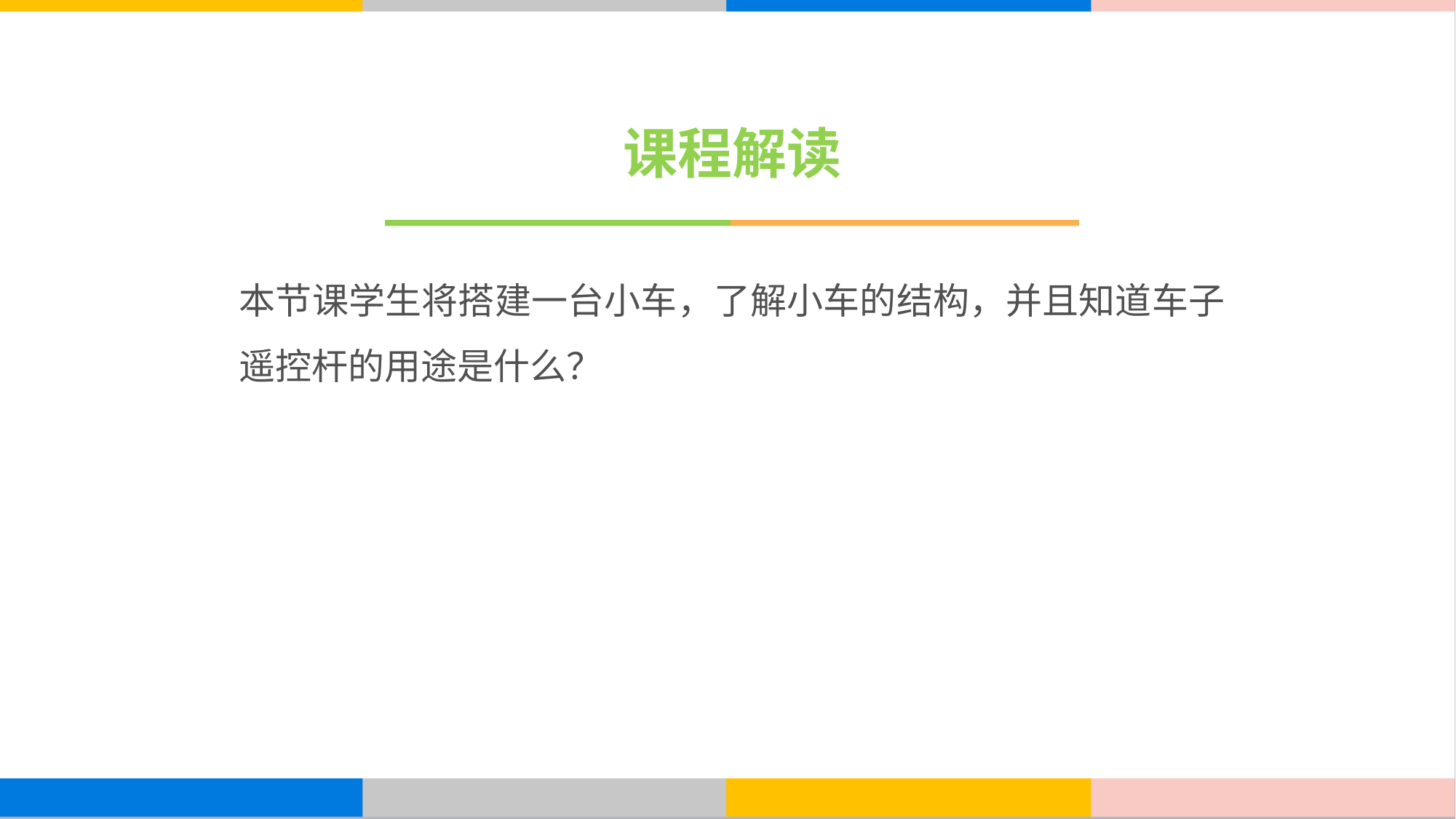

# 课程解读
本节课学生将搭建一台小车，了解小车的结构，并且知道车子遥控杆的用途是什么？